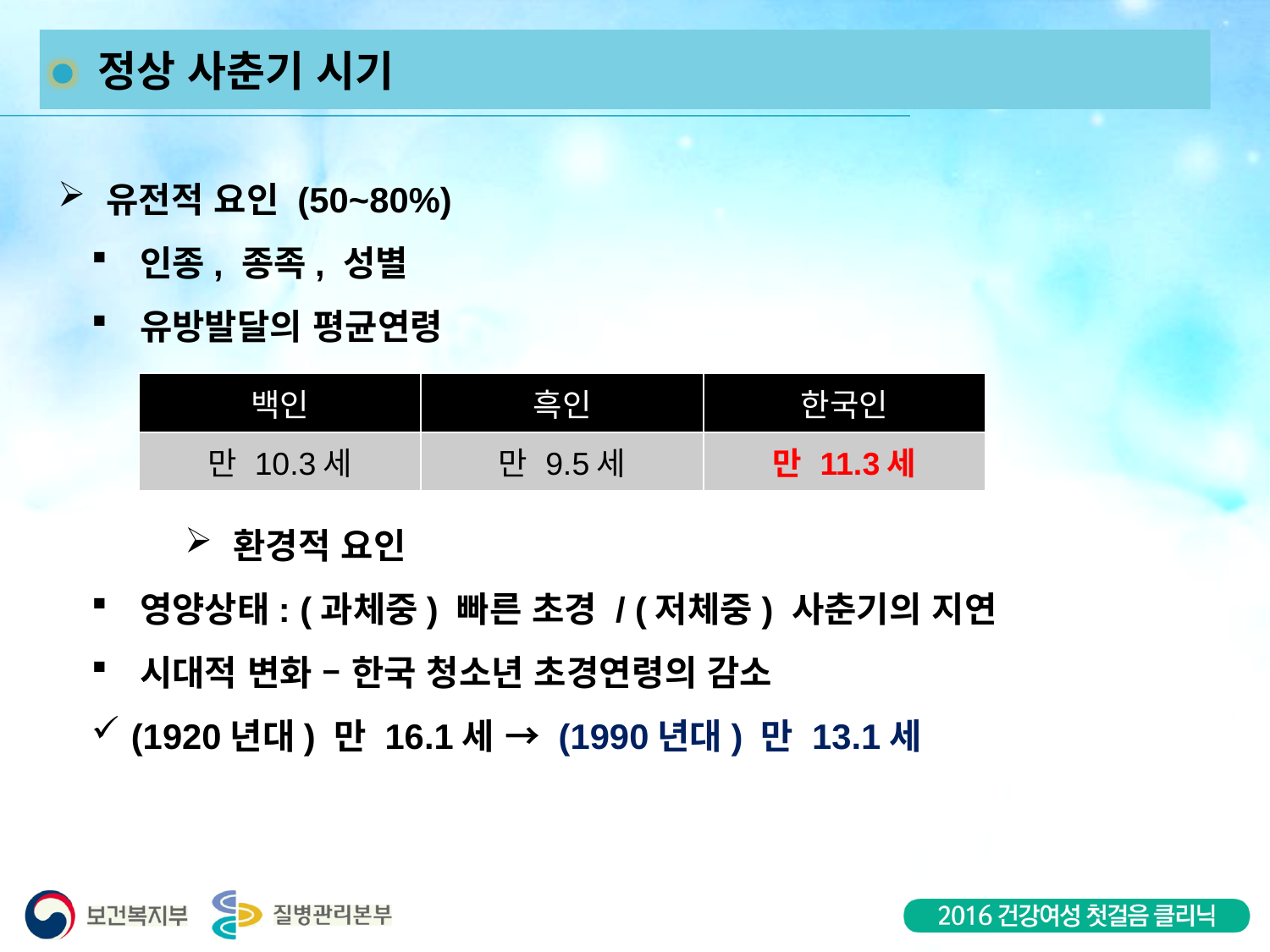

정상 사춘기 시기

 유전적 요인 (50~80%)
 인종, 종족, 성별
 유방발달의 평균연령

 환경적 요인
 영양상태: (과체중) 빠른 초경 / (저체중) 사춘기의 지연
 시대적 변화 – 한국 청소년 초경연령의 감소
 (1920년대) 만 16.1세 → (1990년대) 만 13.1세

| 백인 | 흑인 | 한국인 |
| --- | --- | --- |
| 만 10.3세 | 만 9.5세 | 만 11.3세 |